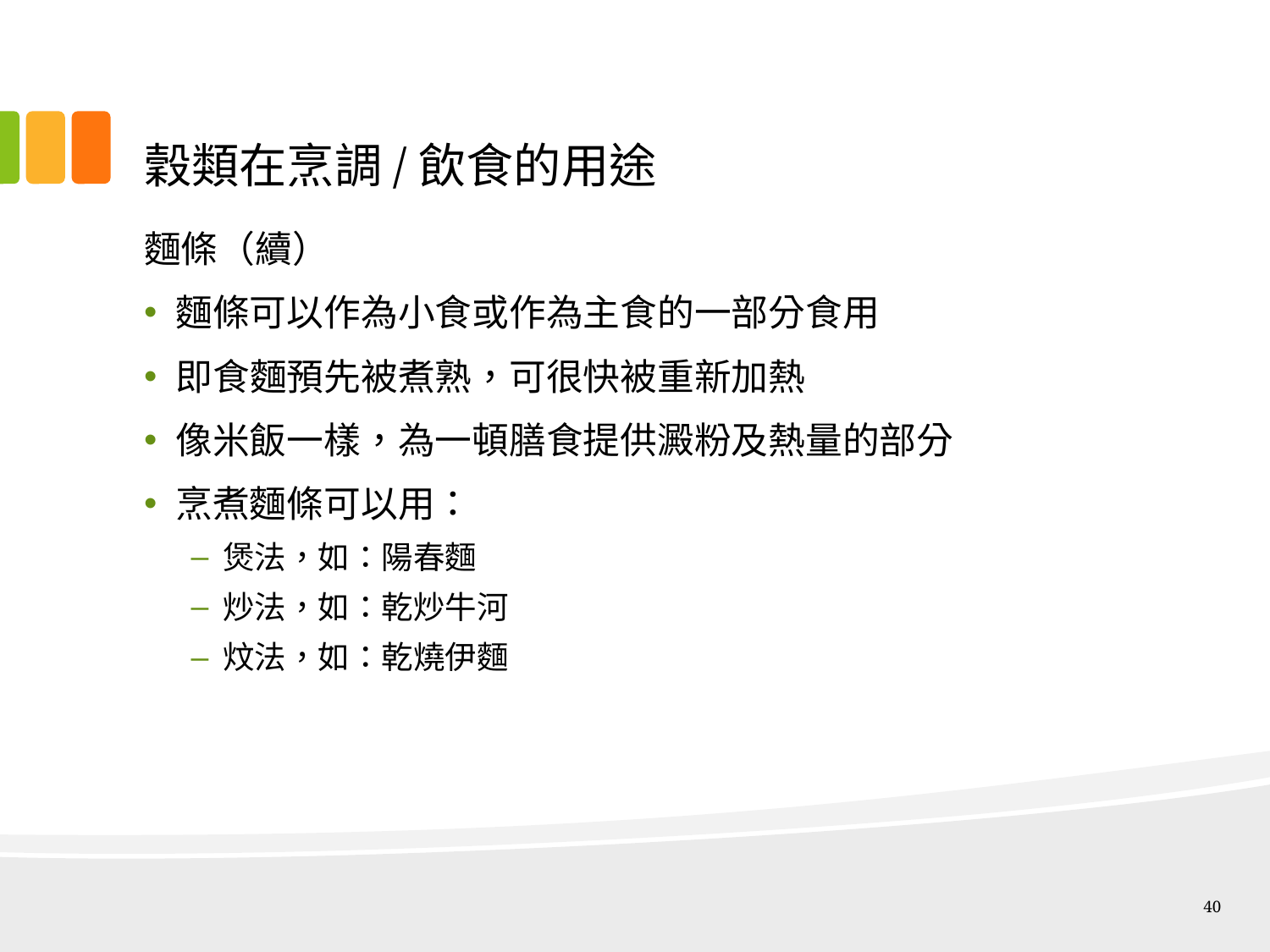

# 穀類在烹調/飲食的用途
麵條（續）
麵條可以作為小食或作為主食的一部分食用
即食麵預先被煮熟，可很快被重新加熱
像米飯一樣，為一頓膳食提供澱粉及熱量的部分
烹煮麵條可以用：
煲法，如：陽春麵
炒法，如：乾炒牛河
炆法，如：乾燒伊麵
40